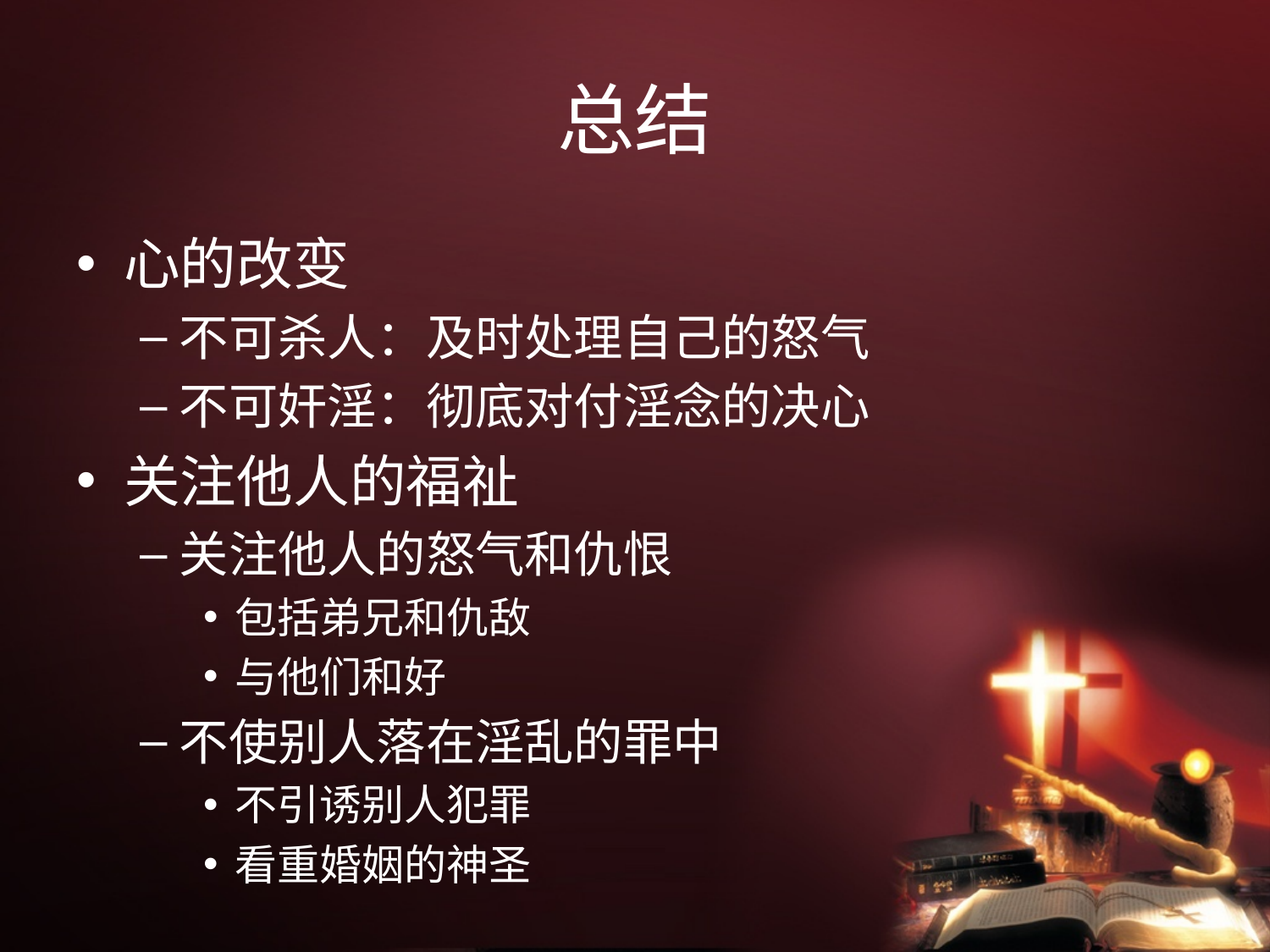

# 总结
心的改变
不可杀人：及时处理自己的怒气
不可奸淫：彻底对付淫念的决心
关注他人的福祉
关注他人的怒气和仇恨
包括弟兄和仇敌
与他们和好
不使别人落在淫乱的罪中
不引诱别人犯罪
看重婚姻的神圣